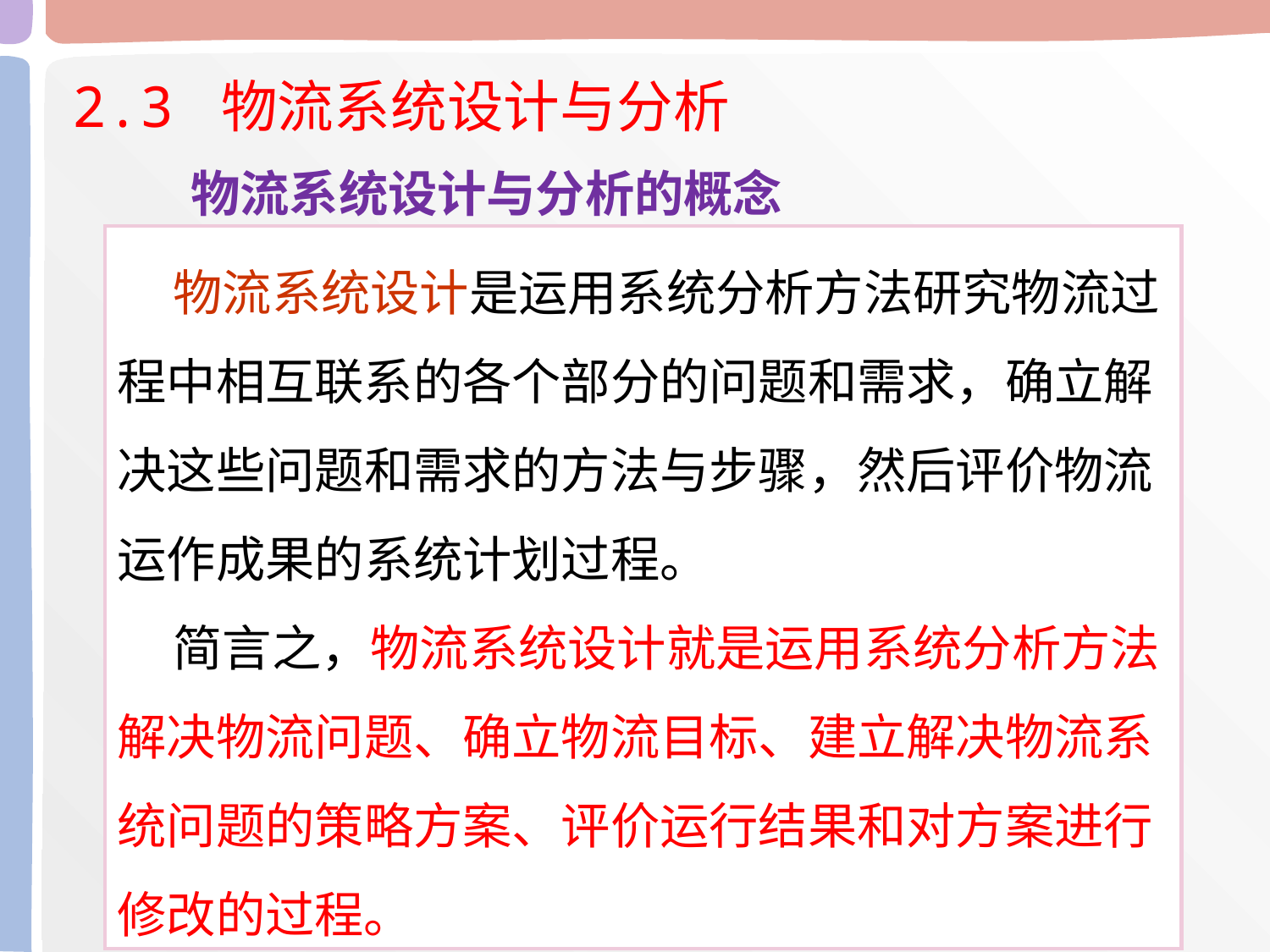

2.3 物流系统设计与分析
 物流系统设计与分析的概念
    物流系统设计是运用系统分析方法研究物流过程中相互联系的各个部分的问题和需求，确立解决这些问题和需求的方法与步骤，然后评价物流运作成果的系统计划过程。
    简言之，物流系统设计就是运用系统分析方法解决物流问题、确立物流目标、建立解决物流系统问题的策略方案、评价运行结果和对方案进行修改的过程。